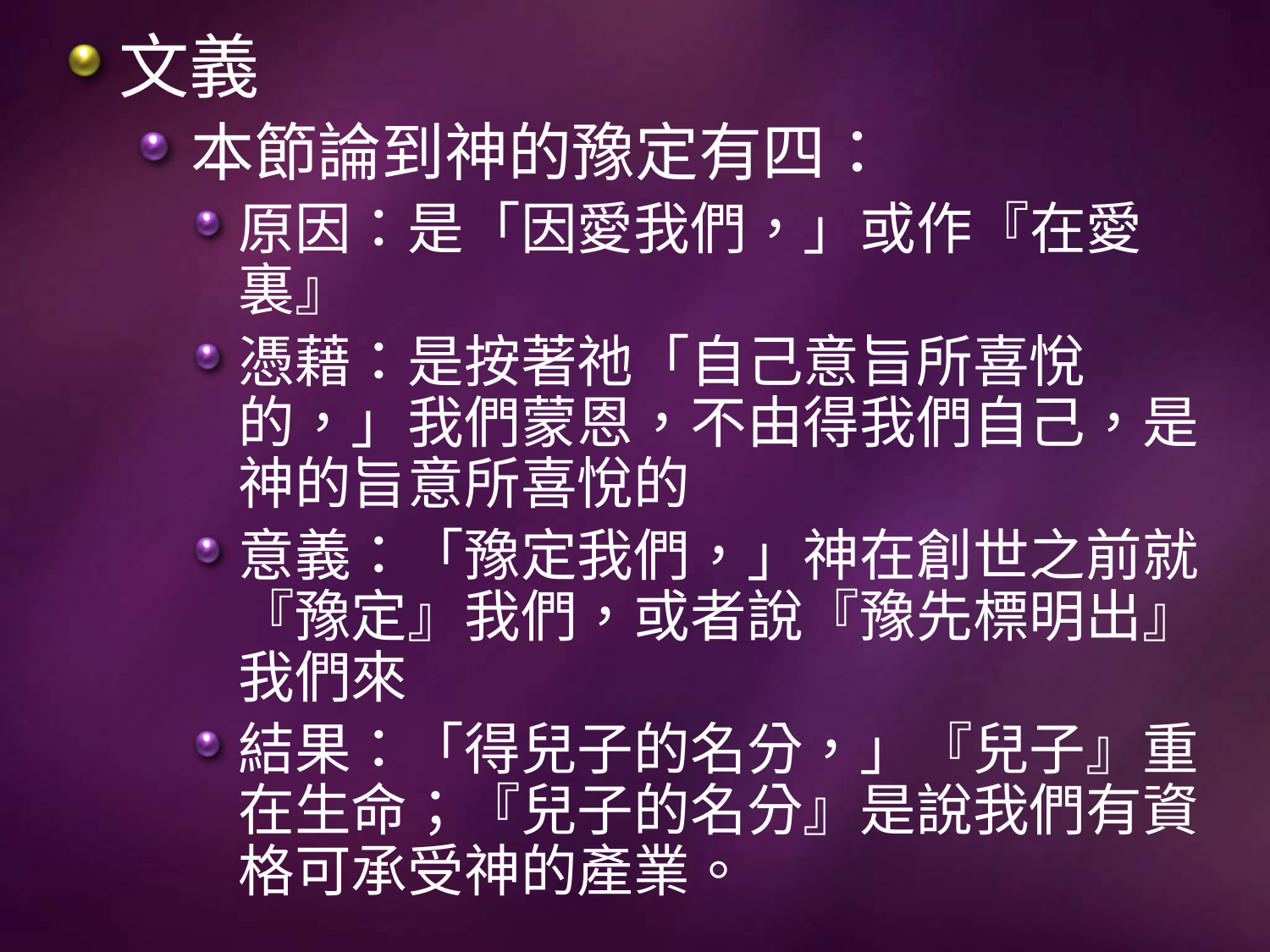

文義
本節論到神的豫定有四：
原因：是「因愛我們，」或作『在愛裏』
憑藉：是按著祂「自己意旨所喜悅的，」我們蒙恩，不由得我們自己，是神的旨意所喜悅的
意義：「豫定我們，」神在創世之前就『豫定』我們，或者說『豫先標明出』我們來
結果：「得兒子的名分，」『兒子』重在生命；『兒子的名分』是說我們有資格可承受神的產業。